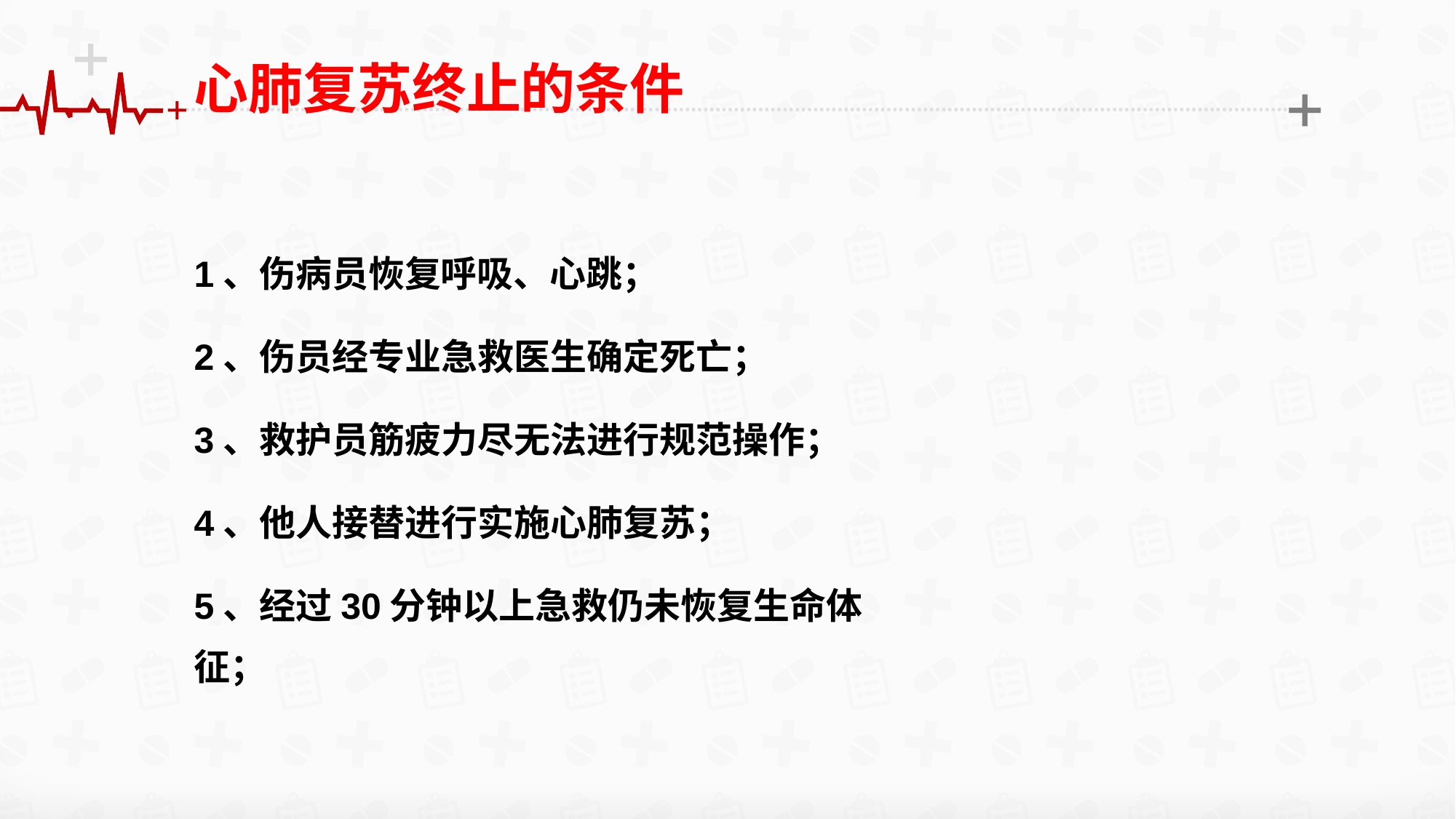

心肺复苏终止的条件
1、伤病员恢复呼吸、心跳；
2、伤员经专业急救医生确定死亡；
3、救护员筋疲力尽无法进行规范操作；
4、他人接替进行实施心肺复苏；
5、经过30分钟以上急救仍未恢复生命体征；